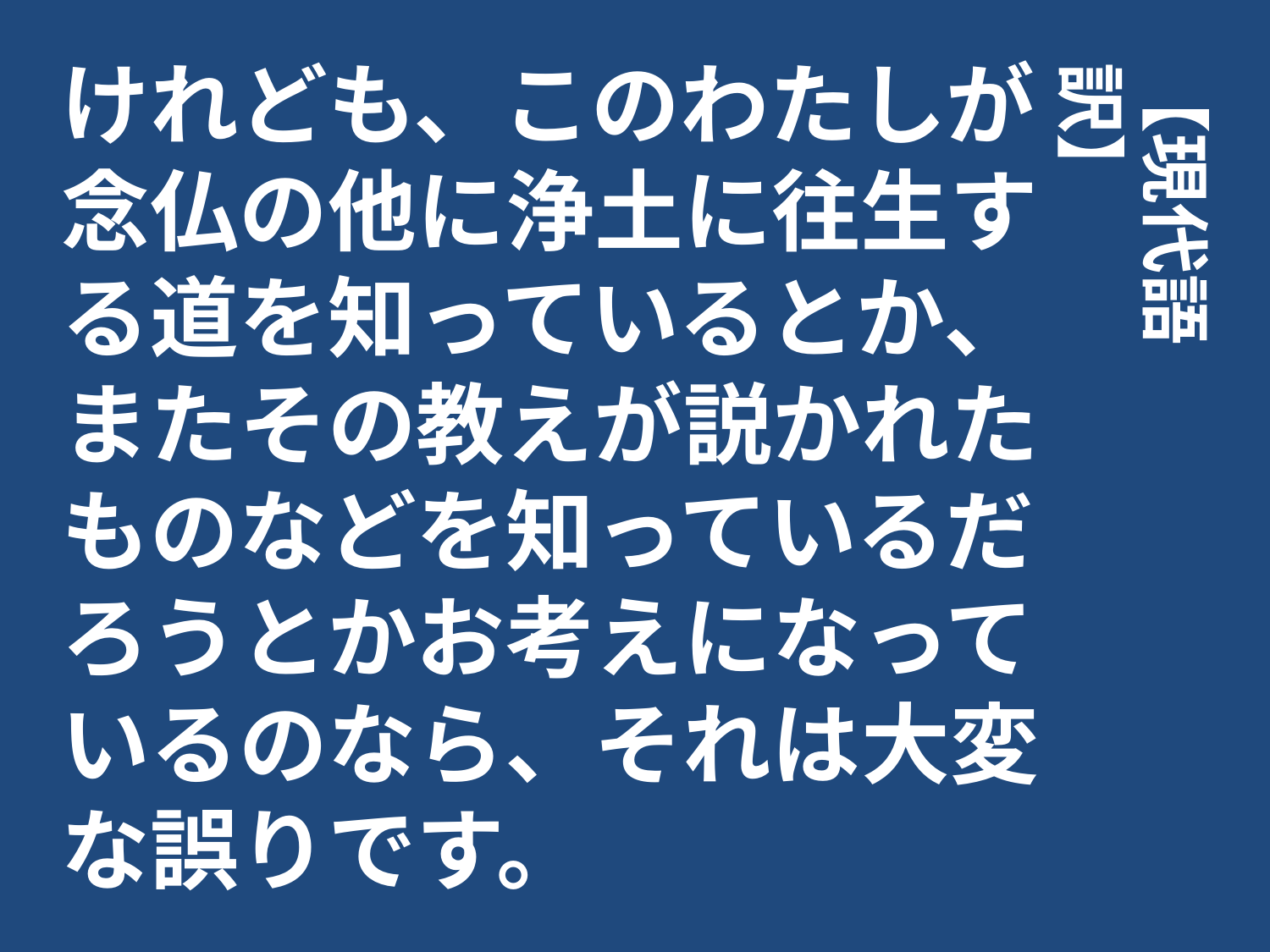

けれども、このわたしが念仏の他に浄土に往生する道を知っているとか、またその教えが説かれたものなどを知っているだろうとかお考えになっているのなら、それは大変な誤りです。
【現代語訳】